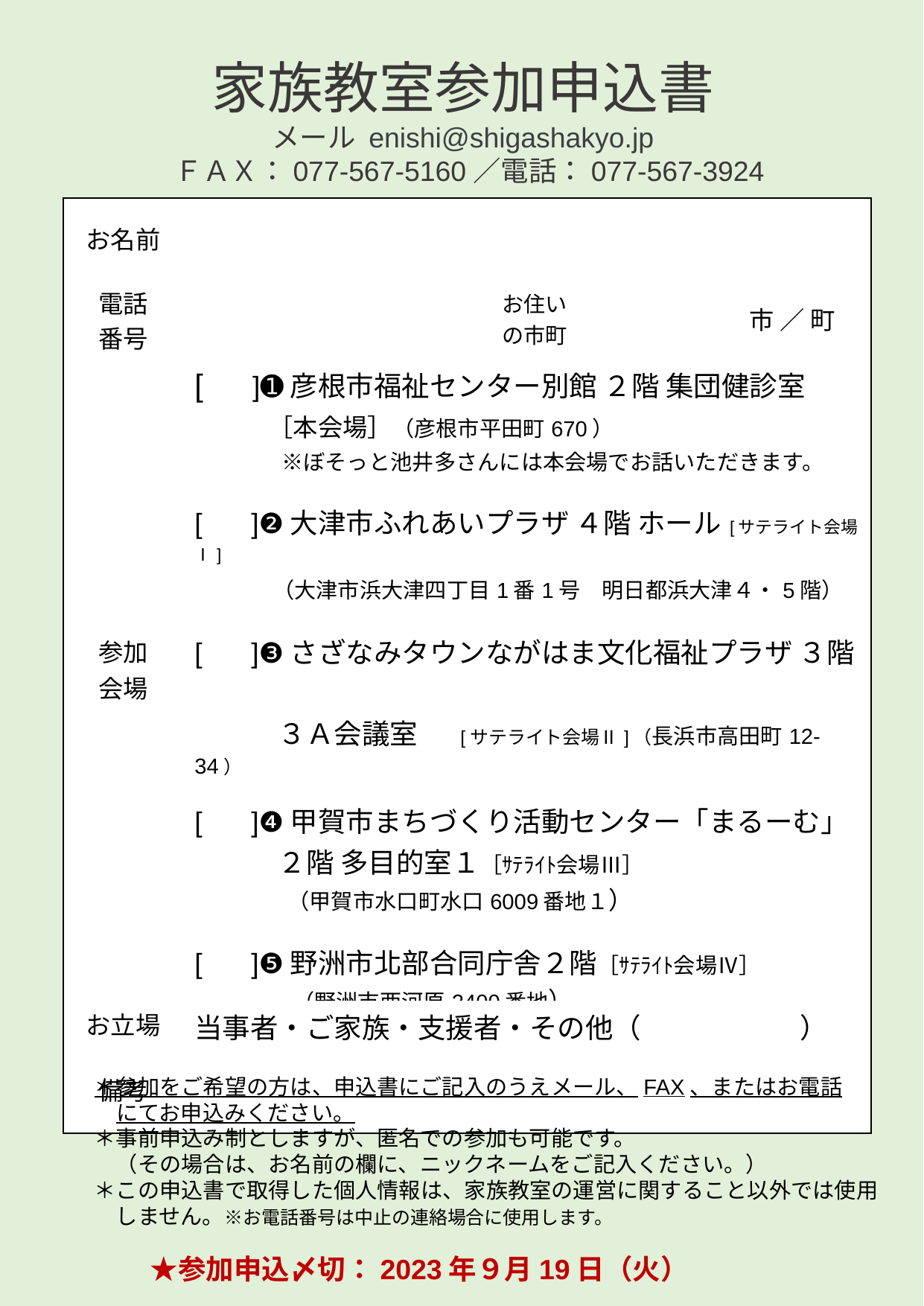

家族教室参加申込書
メール enishi@shigashakyo.jp
 ＦＡＸ：077-567-5160／電話：077-567-3924

| お名前 |  |  |  |
| --- | --- | --- | --- |
| 電話 番号 |  | お住い の市町 | 市 ／ 町 |
| 参加 会場 | [　 ]➊彦根市福祉センター別館 ２階 集団健診室 　［本会場］（彦根市平田町670） 　　　　※ぼそっと池井多さんには本会場でお話いただきます。 [　 ]❷大津市ふれあいプラザ ４階 ホール[サテライト会場Ⅰ] 　　　 （大津市浜大津四丁目1番1号　明日都浜大津４・5階） [　 ]❸さざなみタウンながはま文化福祉プラザ ３階　 　　　３Ａ会議室 　[サテライト会場Ⅱ]（長浜市高田町12-34） [　 ]❹甲賀市まちづくり活動センター「まるーむ」 　　　２階 多目的室１［ｻﾃﾗｲﾄ会場Ⅲ］ 　　　　　（甲賀市水口町水口6009番地１） [　 ]❺野洲市北部合同庁舎２階［ｻﾃﾗｲﾄ会場Ⅳ］ 　　　　（野洲市西河原2400番地） ↑ご希望の会場に〇印をしてください。 |  |  |
| お立場 | 当事者・ご家族・支援者・その他（　　　　 　） |  |  |
| 備考 |  |  |  |
＊参加をご希望の方は、申込書にご記入のうえメール、FAX、またはお電話
　にてお申込みください。
＊事前申込み制としますが、匿名での参加も可能です。
　（その場合は、お名前の欄に、ニックネームをご記入ください。）
＊この申込書で取得した個人情報は、家族教室の運営に関すること以外では使用
　しません。※お電話番号は中止の連絡場合に使用します。

　　★参加申込〆切：2023年９月19日（火）